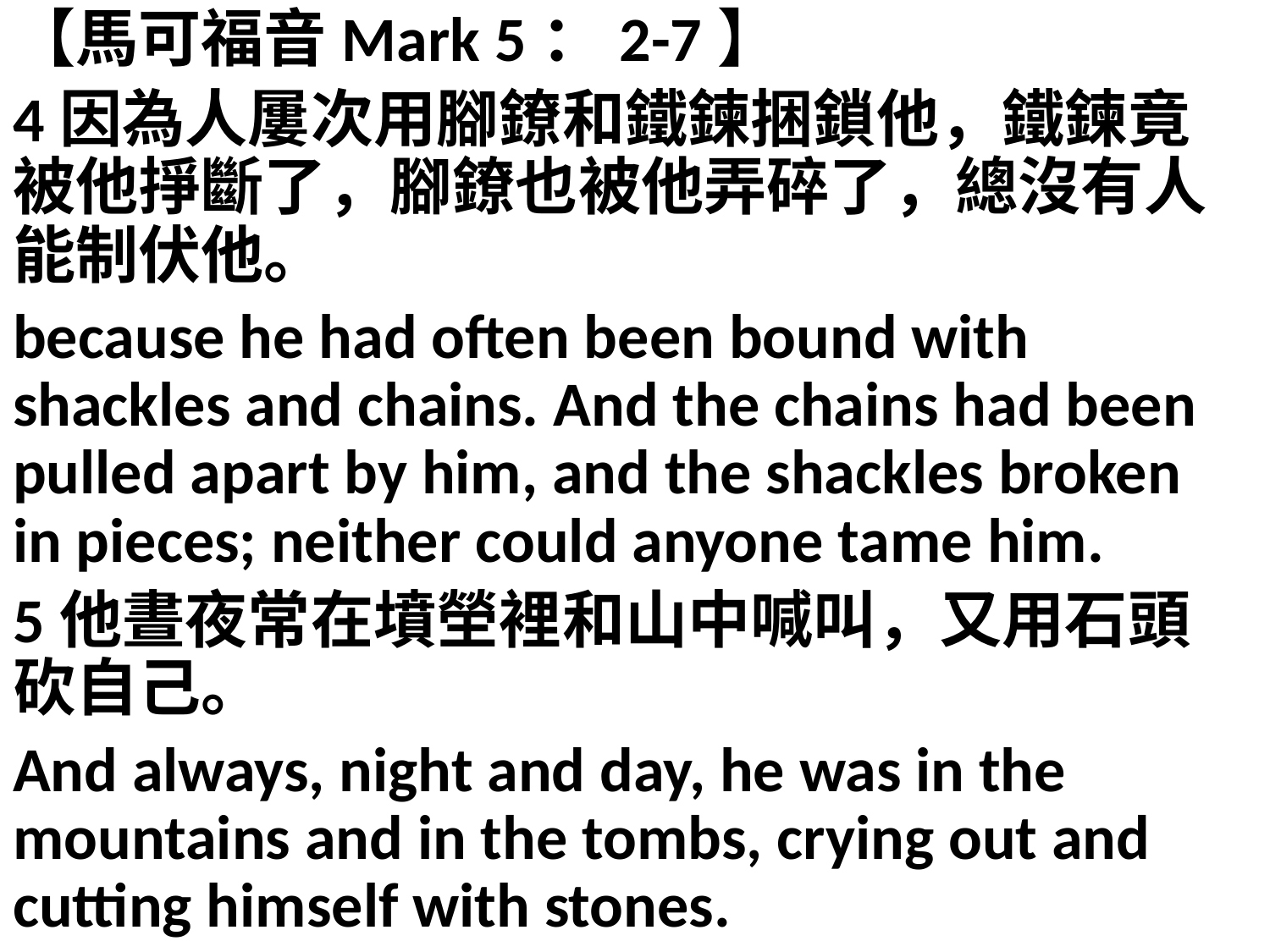

【馬可福音Mark 5：2-7】
4因為人屢次用腳鐐和鐵鍊捆鎖他，鐵鍊竟被他掙斷了，腳鐐也被他弄碎了，總沒有人能制伏他。
because he had often been bound with shackles and chains. And the chains had been pulled apart by him, and the shackles broken in pieces; neither could anyone tame him.
5他晝夜常在墳塋裡和山中喊叫，又用石頭砍自己。
And always, night and day, he was in the mountains and in the tombs, crying out and cutting himself with stones.